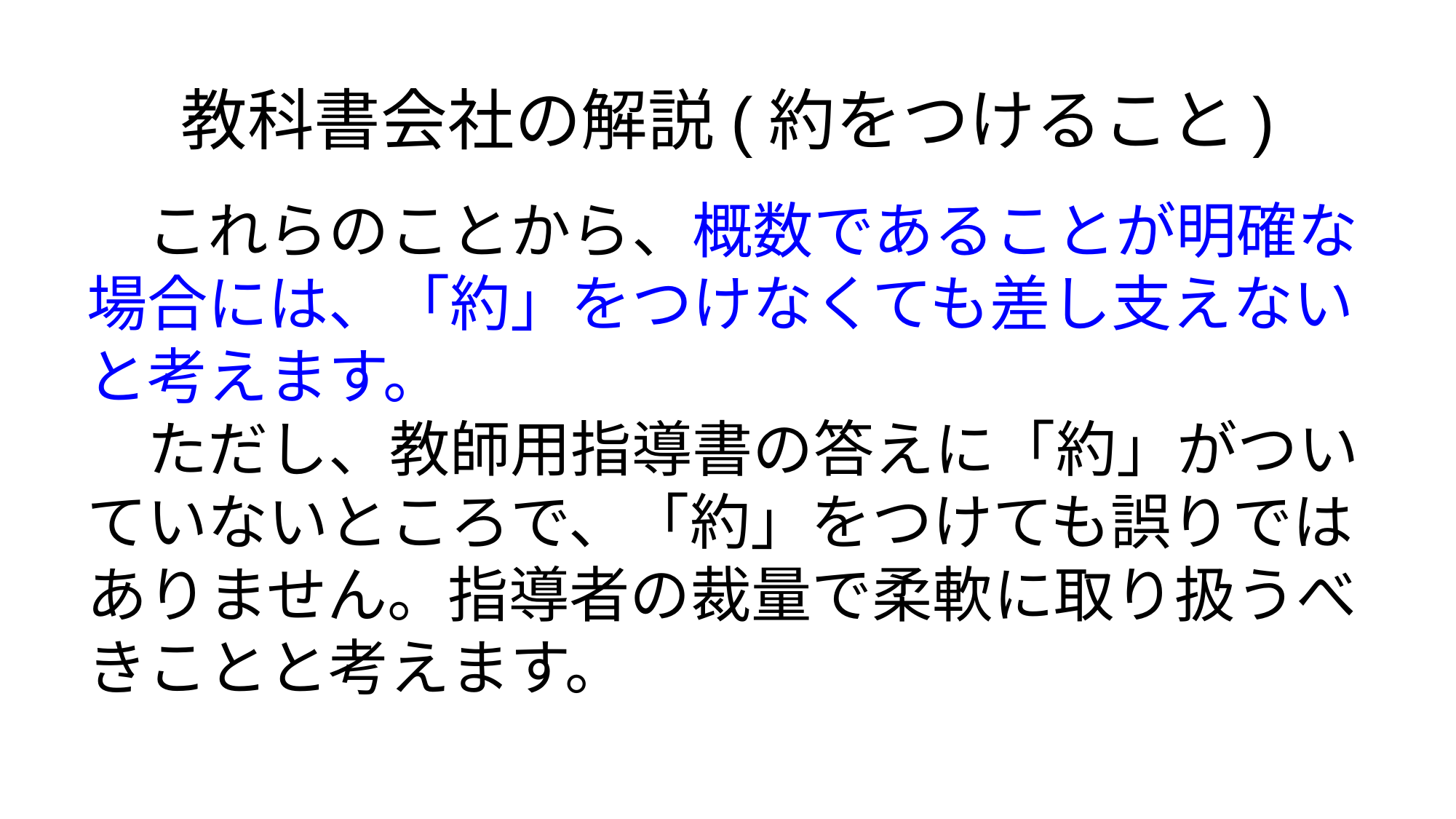

# 教科書会社の解説(約をつけること)
　これらのことから、概数であることが明確な場合には、「約」をつけなくても差し支えないと考えます。
　ただし、教師用指導書の答えに「約」がついていないところで、「約」をつけても誤りではありません。指導者の裁量で柔軟に取り扱うべきことと考えます。